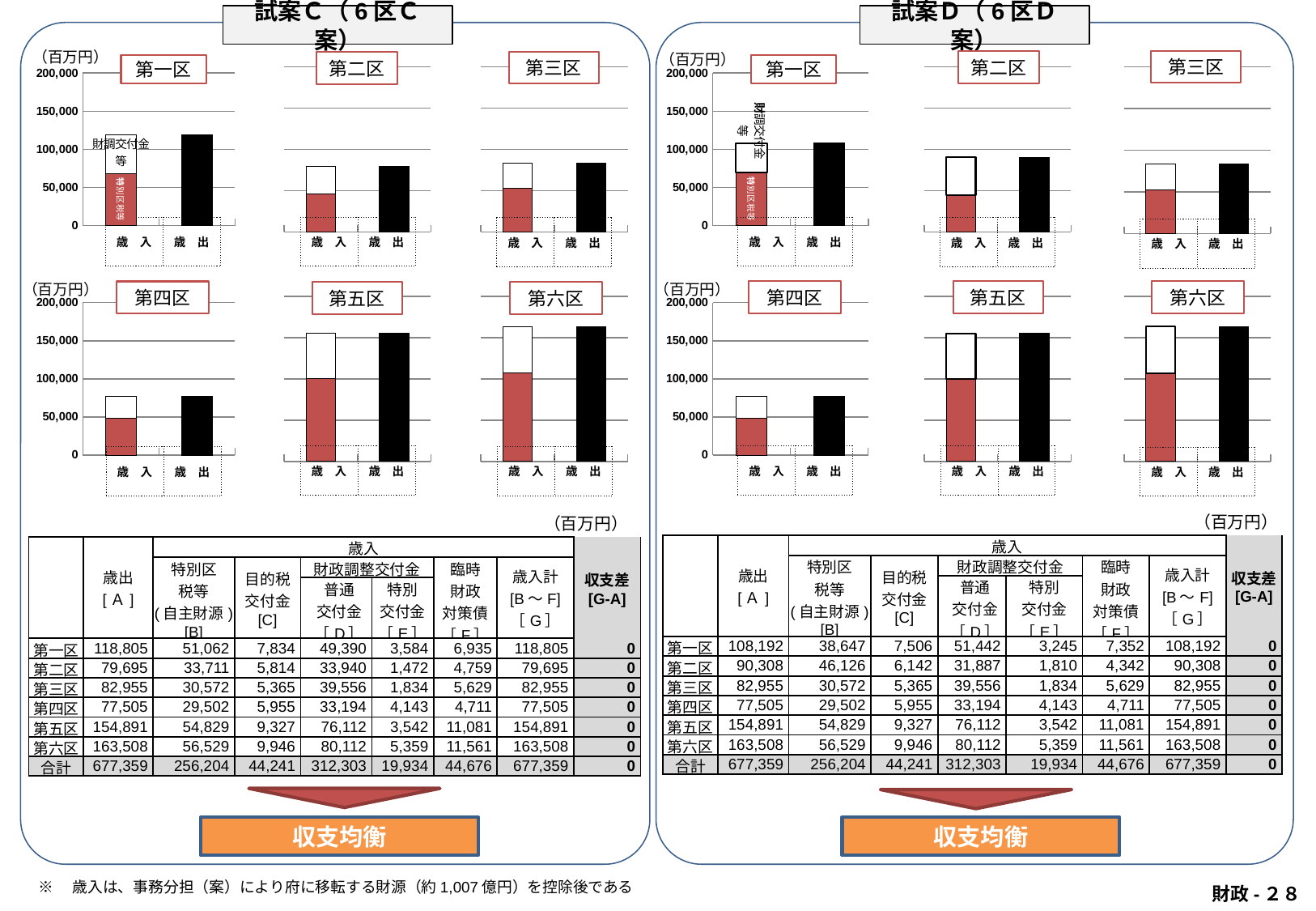

試案Ｃ（6区Ｃ案）
試案Ｄ（6区Ｄ案）

（百万円）
（百万円）
第三区
第二区
第三区
第二区
第一区
第一区

### Chart

| Category |  |  |
|---|---|---|

### Chart

| Category |  |  |
|---|---|---|

### Chart

| Category |  |  |
|---|---|---|

### Chart

| Category |  |  |
|---|---|---|

### Chart

| Category |  |  |
|---|---|---|

### Chart

| Category |  |  |
|---|---|---|
| 歳　入 | 歳　出 |
| --- | --- |
| 歳　入 | 歳　出 |
| --- | --- |
| 歳　入 | 歳　出 |
| --- | --- |
| 歳　入 | 歳　出 |
| --- | --- |
| 歳　入 | 歳　出 |
| --- | --- |
| 歳　入 | 歳　出 |
| --- | --- |
（百万円）
（百万円）
第四区
第五区
第六区
第四区
第五区
第六区

### Chart

| Category |  |  |
|---|---|---|

### Chart

| Category |  |  |
|---|---|---|

### Chart

| Category |  |  |
|---|---|---|

### Chart

| Category |  |  |
|---|---|---|

### Chart

| Category |  |  |
|---|---|---|

### Chart

| Category |  |  |
|---|---|---|
| 歳　入 | 歳　出 |
| --- | --- |
| 歳　入 | 歳　出 |
| --- | --- |
| 歳　入 | 歳　出 |
| --- | --- |
| 歳　入 | 歳　出 |
| --- | --- |
| 歳　入 | 歳　出 |
| --- | --- |
| 歳　入 | 歳　出 |
| --- | --- |
（百万円）
（百万円）
|  | 歳出 [Ａ] | 歳入 |  |  |  |  |  | 収支差 [G-A] |
| --- | --- | --- | --- | --- | --- | --- | --- | --- |
|  |  | 特別区 税等 (自主財源) [B] | 目的税 交付金 [C] | 財政調整交付金 |  | 臨時 財政 対策債 ［F］ | 歳入計 [B～F] ［G］ |  |
|  |  |  |  | 普通 交付金［D］ | 特別 交付金 ［E］ |  |  |  |
| 第一区 | 108,192 | 38,647 | 7,506 | 51,442 | 3,245 | 7,352 | 108,192 | 0 |
| 第二区 | 90,308 | 46,126 | 6,142 | 31,887 | 1,810 | 4,342 | 90,308 | 0 |
| 第三区 | 82,955 | 30,572 | 5,365 | 39,556 | 1,834 | 5,629 | 82,955 | 0 |
| 第四区 | 77,505 | 29,502 | 5,955 | 33,194 | 4,143 | 4,711 | 77,505 | 0 |
| 第五区 | 154,891 | 54,829 | 9,327 | 76,112 | 3,542 | 11,081 | 154,891 | 0 |
| 第六区 | 163,508 | 56,529 | 9,946 | 80,112 | 5,359 | 11,561 | 163,508 | 0 |
| 合計 | 677,359 | 256,204 | 44,241 | 312,303 | 19,934 | 44,676 | 677,359 | 0 |
|  | 歳出 [Ａ] | 歳入 |  |  |  |  |  | 収支差 [G-A] |
| --- | --- | --- | --- | --- | --- | --- | --- | --- |
|  |  | 特別区 税等 (自主財源) [B] | 目的税 交付金 [C] | 財政調整交付金 |  | 臨時 財政 対策債 ［F］ | 歳入計 [B～F] ［G］ |  |
|  |  |  |  | 普通 交付金［D］ | 特別 交付金 ［E］ |  |  |  |
| 第一区 | 118,805 | 51,062 | 7,834 | 49,390 | 3,584 | 6,935 | 118,805 | 0 |
| 第二区 | 79,695 | 33,711 | 5,814 | 33,940 | 1,472 | 4,759 | 79,695 | 0 |
| 第三区 | 82,955 | 30,572 | 5,365 | 39,556 | 1,834 | 5,629 | 82,955 | 0 |
| 第四区 | 77,505 | 29,502 | 5,955 | 33,194 | 4,143 | 4,711 | 77,505 | 0 |
| 第五区 | 154,891 | 54,829 | 9,327 | 76,112 | 3,542 | 11,081 | 154,891 | 0 |
| 第六区 | 163,508 | 56,529 | 9,946 | 80,112 | 5,359 | 11,561 | 163,508 | 0 |
| 合計 | 677,359 | 256,204 | 44,241 | 312,303 | 19,934 | 44,676 | 677,359 | 0 |

収支均衡
収支均衡
※　歳入は、事務分担（案）により府に移転する財源（約1,007億円）を控除後である
 財政-２８